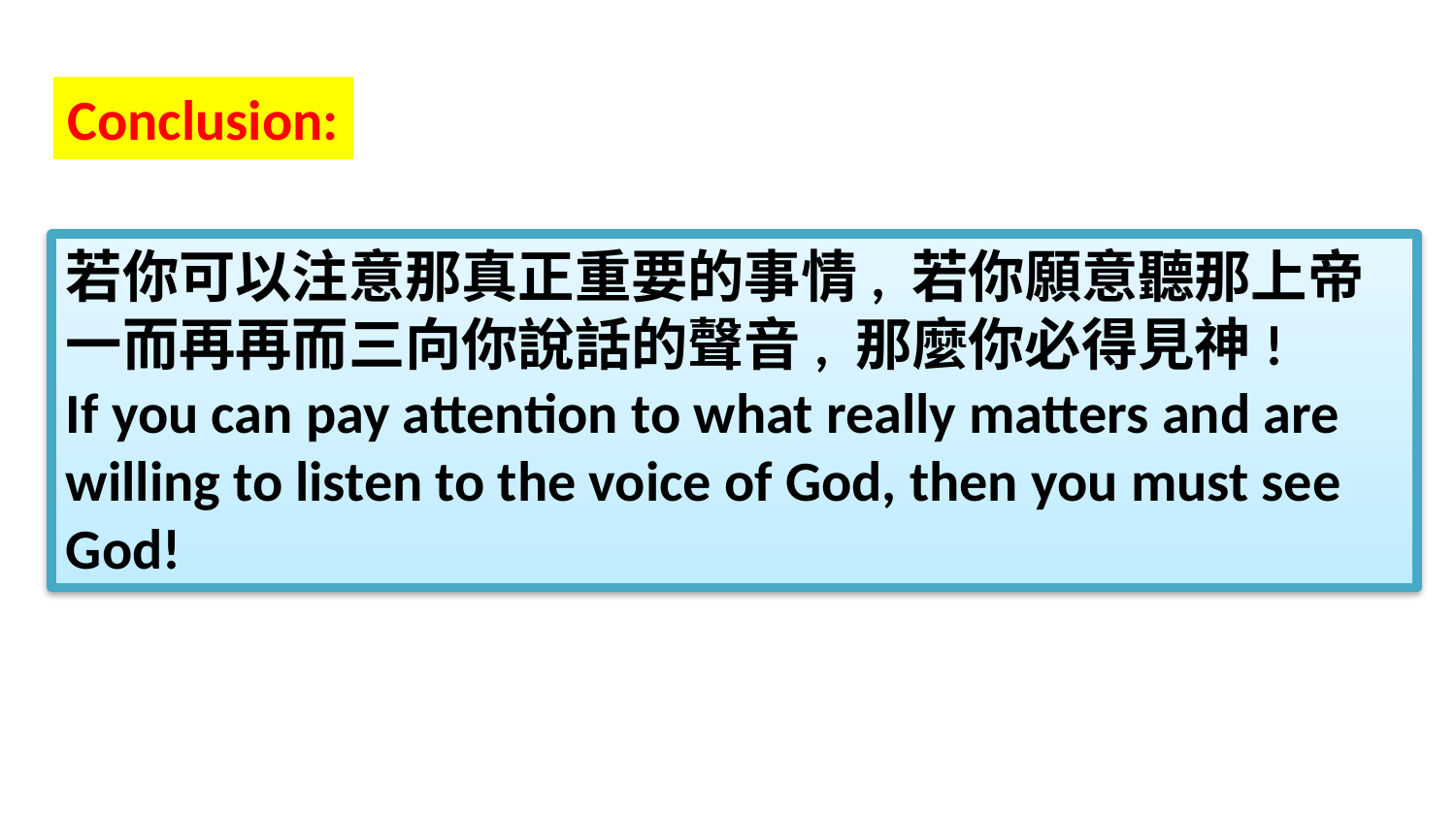

Conclusion:
若你可以注意那真正重要的事情, 若你願意聽那上帝一而再再而三向你說話的聲音, 那麼你必得見神!
If you can pay attention to what really matters and are willing to listen to the voice of God, then you must see God!